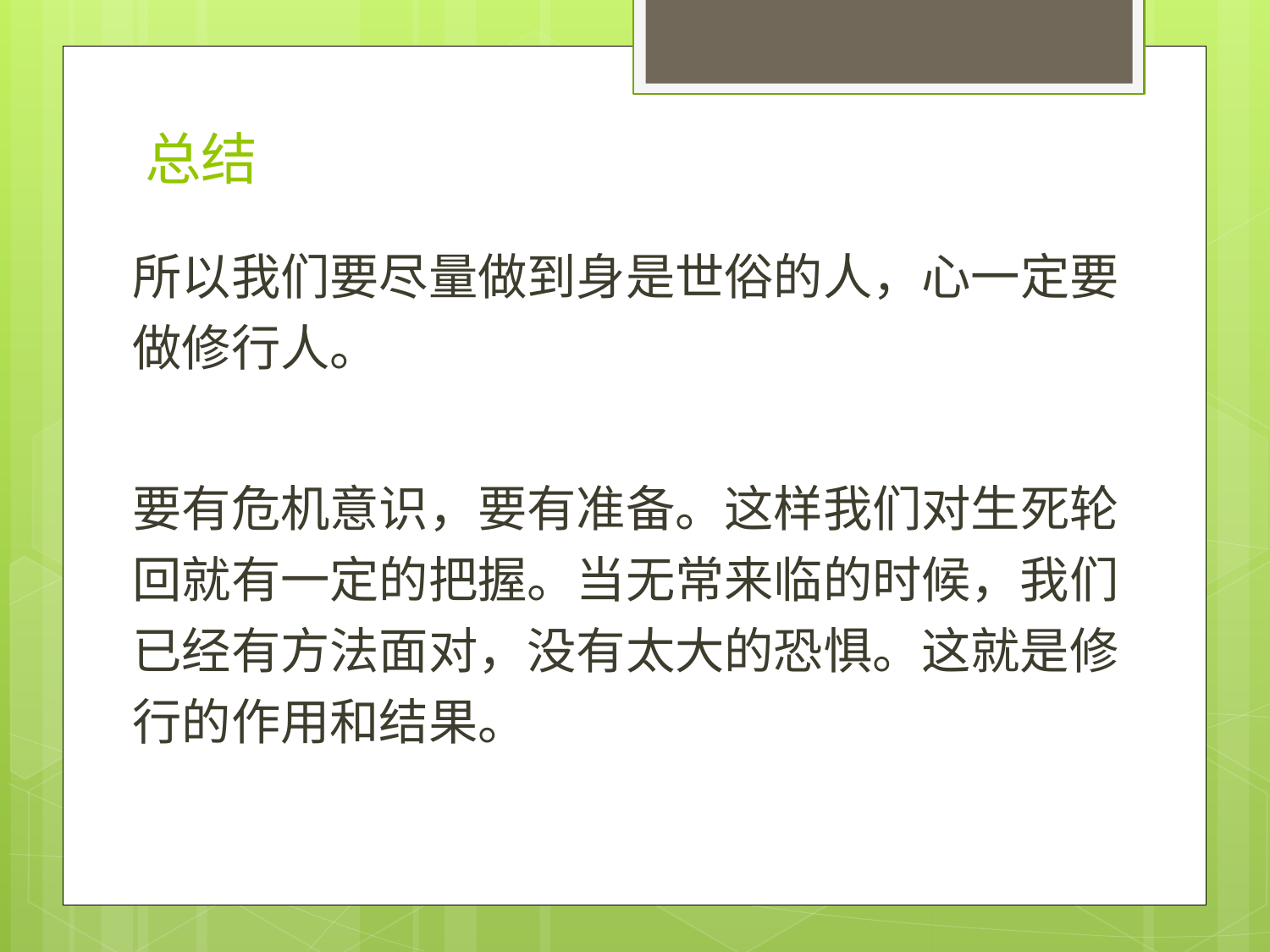

# 总结
所以我们要尽量做到身是世俗的人，心一定要做修行人。

要有危机意识，要有准备。这样我们对生死轮回就有一定的把握。当无常来临的时候，我们已经有方法面对，没有太大的恐惧。这就是修行的作用和结果。